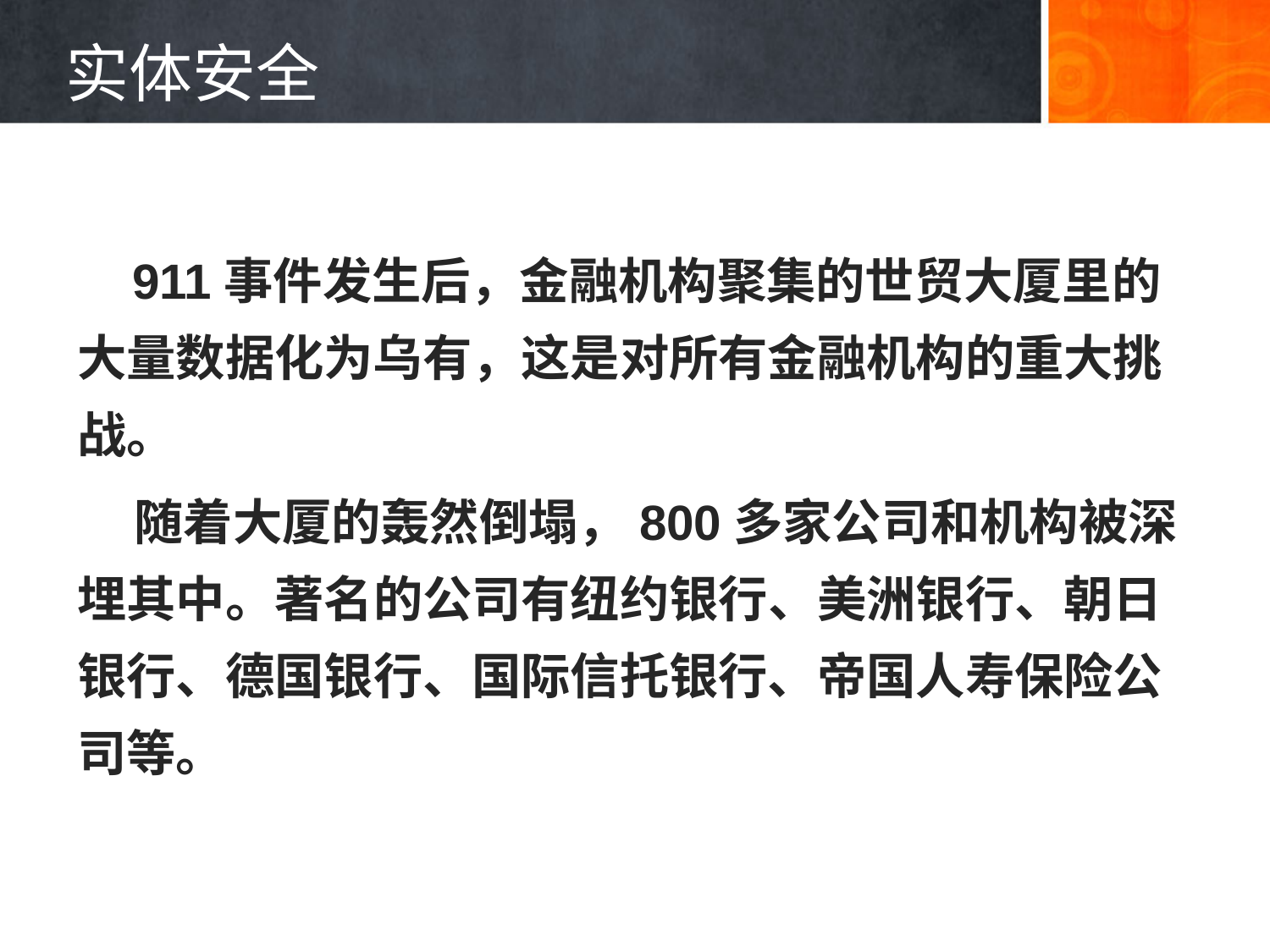

# 实体安全
    911事件发生后，金融机构聚集的世贸大厦里的大量数据化为乌有，这是对所有金融机构的重大挑战。
    随着大厦的轰然倒塌，800多家公司和机构被深埋其中。著名的公司有纽约银行、美洲银行、朝日银行、德国银行、国际信托银行、帝国人寿保险公司等。